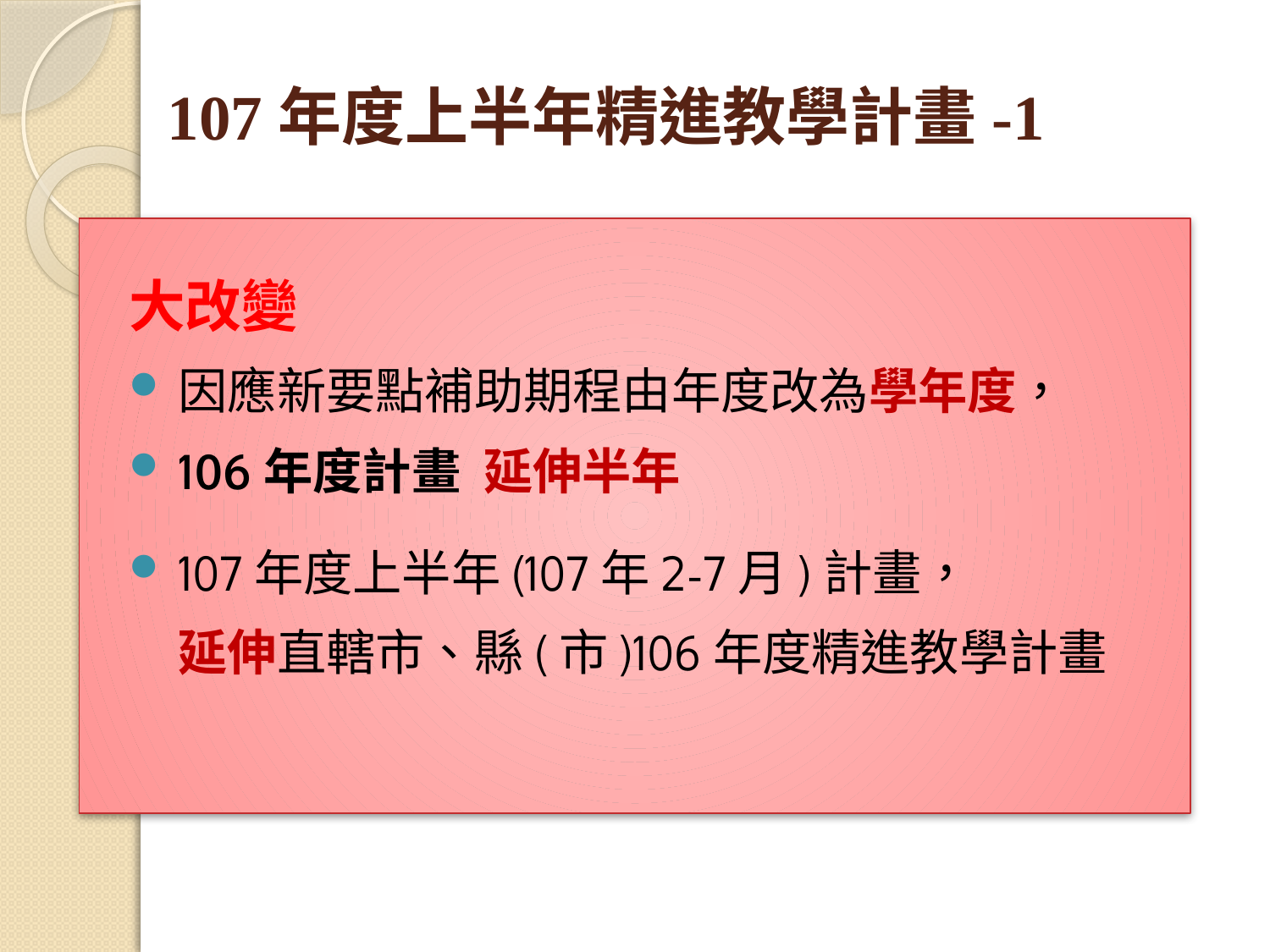

# 107年度上半年精進教學計畫-1

大改變
因應新要點補助期程由年度改為學年度，
106年度計畫  延伸半年
107年度上半年(107年2-7月)計畫，
延伸直轄市、縣(市)106年度精進教學計畫